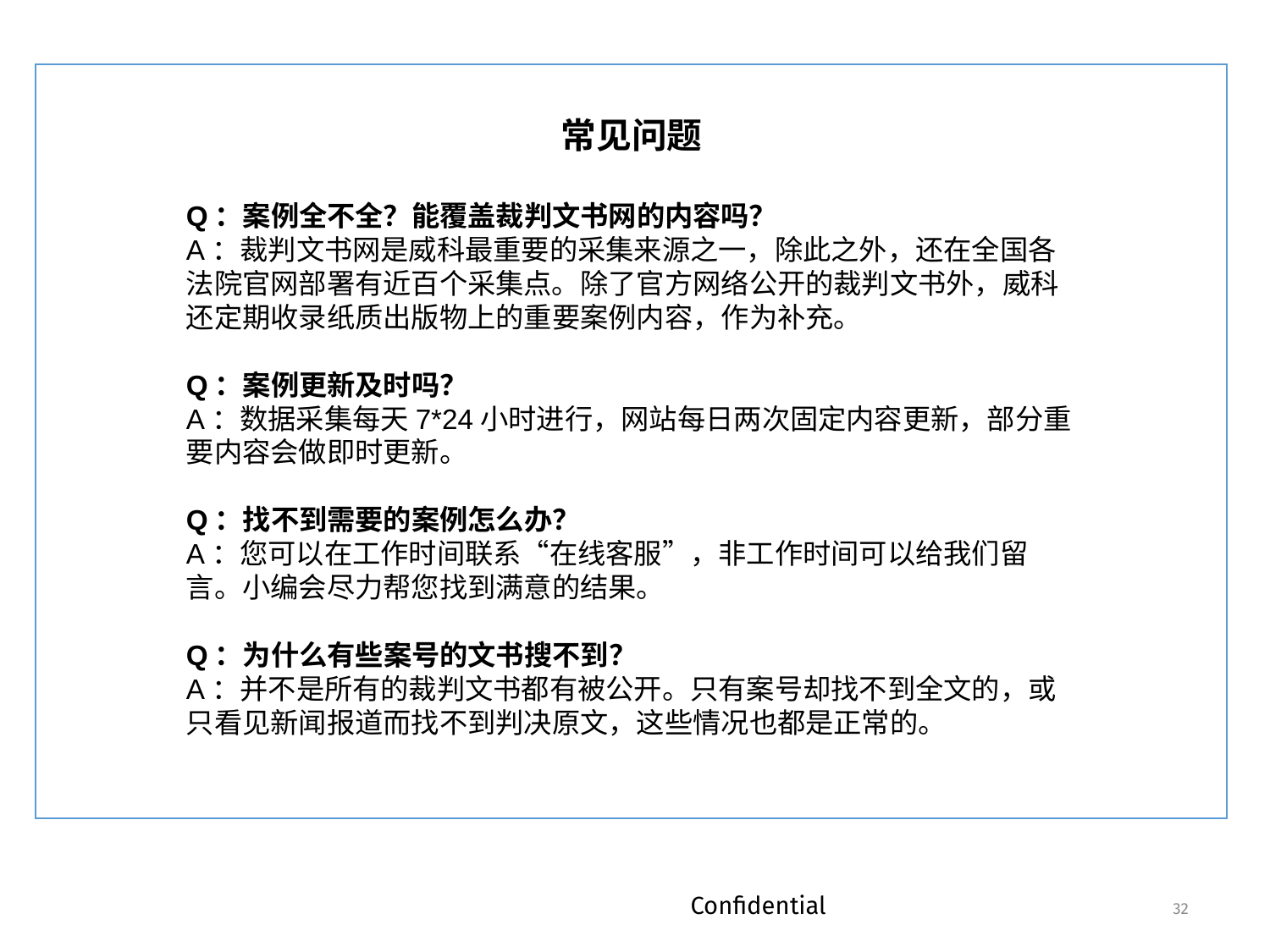

常见问题

Q：案例全不全？能覆盖裁判文书网的内容吗？
A：裁判文书网是威科最重要的采集来源之一，除此之外，还在全国各法院官网部署有近百个采集点。除了官方网络公开的裁判文书外，威科还定期收录纸质出版物上的重要案例内容，作为补充。

Q：案例更新及时吗？
A：数据采集每天7*24小时进行，网站每日两次固定内容更新，部分重要内容会做即时更新。

Q：找不到需要的案例怎么办？
A：您可以在工作时间联系“在线客服”，非工作时间可以给我们留言。小编会尽力帮您找到满意的结果。

Q：为什么有些案号的文书搜不到？
A：并不是所有的裁判文书都有被公开。只有案号却找不到全文的，或只看见新闻报道而找不到判决原文，这些情况也都是正常的。

32